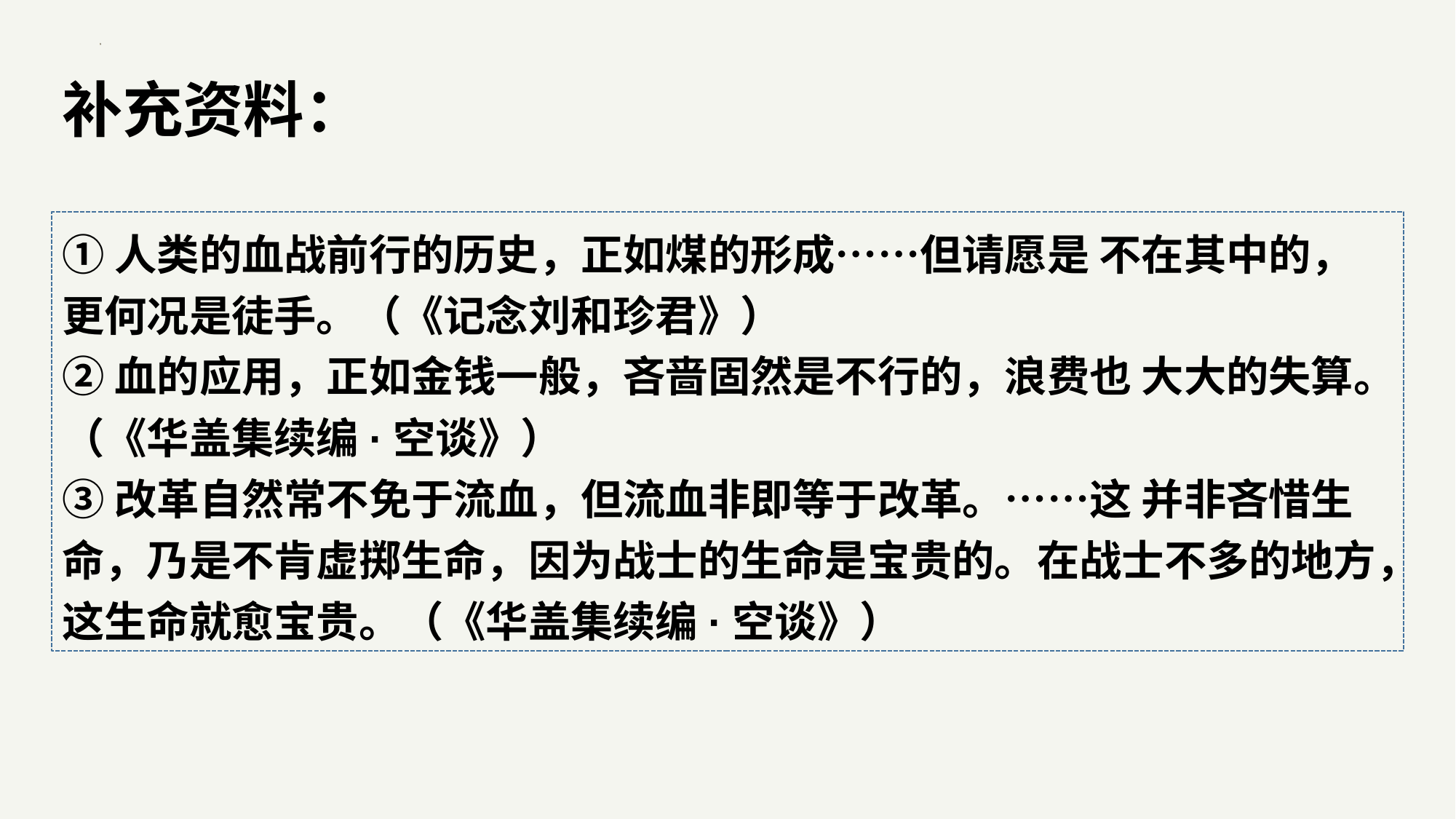

补充资料：
①人类的血战前行的历史，正如煤的形成……但请愿是 不在其中的，更何况是徒手。（《记念刘和珍君》）
②血的应用，正如金钱一般，吝啬固然是不行的，浪费也 大大的失算。（《华盖集续编·空谈》）
③改革自然常不免于流血，但流血非即等于改革。……这 并非吝惜生命，乃是不肯虚掷生命，因为战士的生命是宝贵的。在战士不多的地方，这生命就愈宝贵。（《华盖集续编·空谈》）